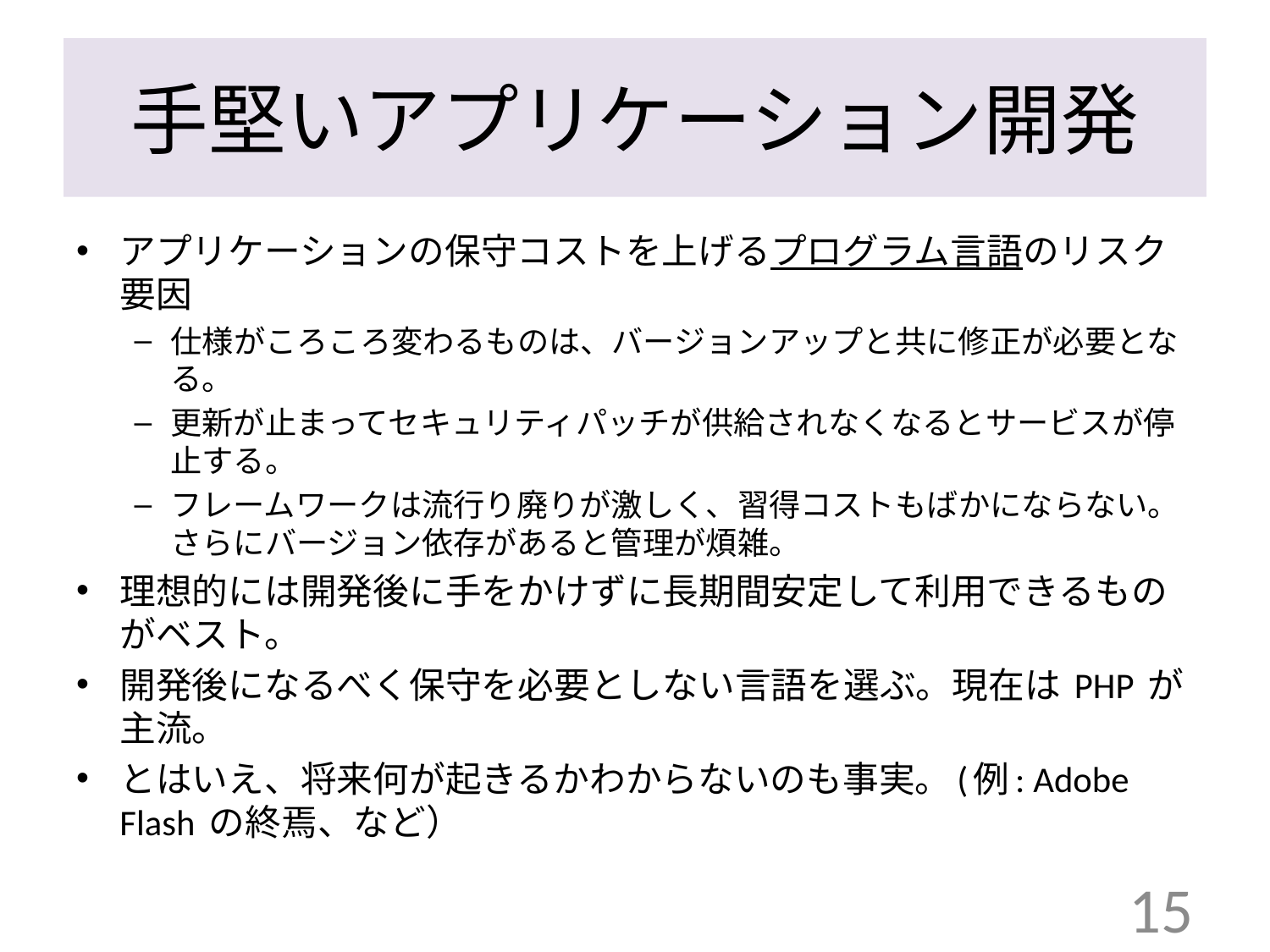

# 手堅いアプリケーション開発
アプリケーションの保守コストを上げるプログラム言語のリスク要因
仕様がころころ変わるものは、バージョンアップと共に修正が必要となる。
更新が止まってセキュリティパッチが供給されなくなるとサービスが停止する。
フレームワークは流行り廃りが激しく、習得コストもばかにならない。さらにバージョン依存があると管理が煩雑。
理想的には開発後に手をかけずに長期間安定して利用できるものがベスト。
開発後になるべく保守を必要としない言語を選ぶ。現在は PHP が主流。
とはいえ、将来何が起きるかわからないのも事実。(例: Adobe Flash の終焉、など）
15